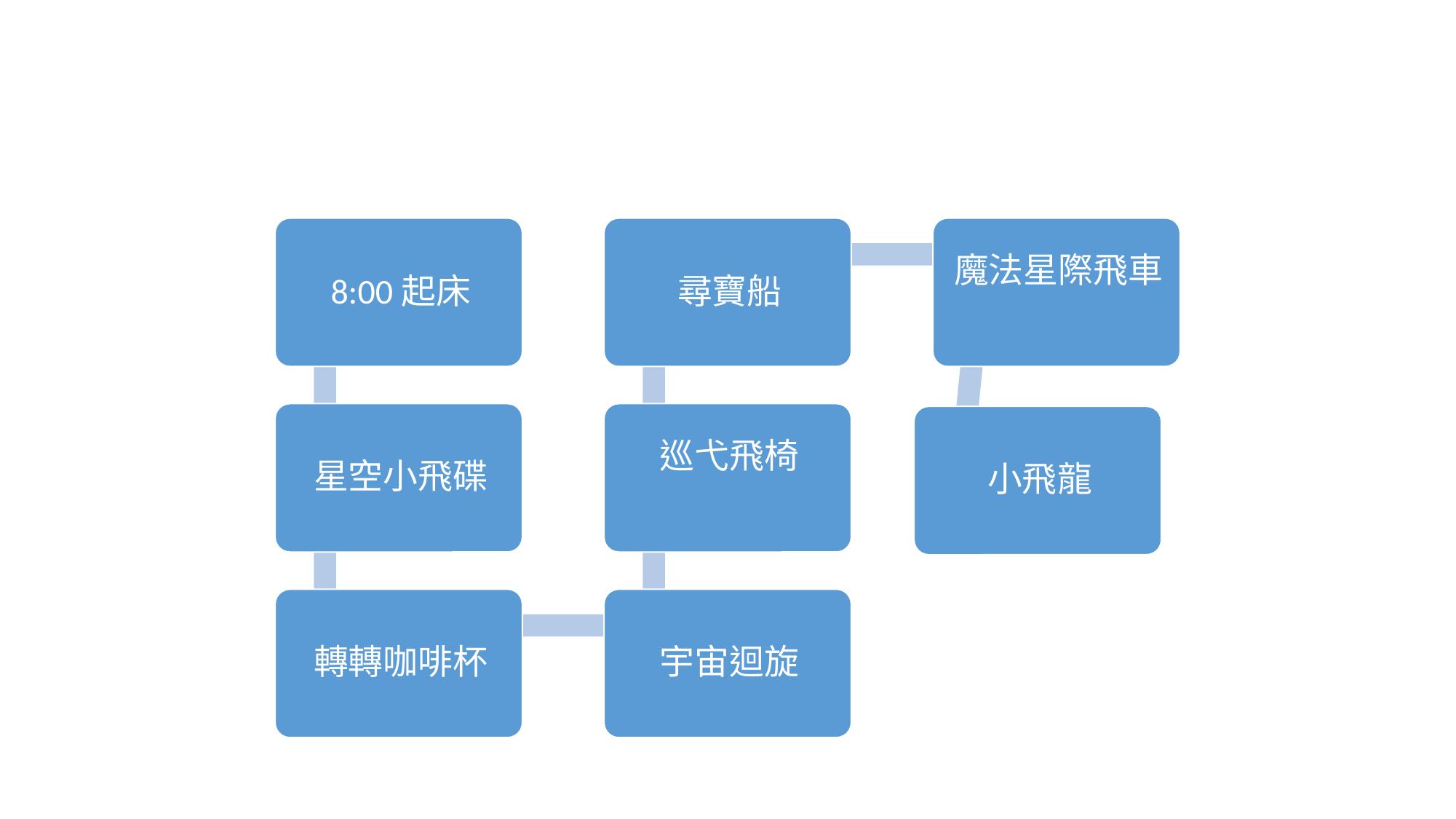

#
8:00起床
星空小飛碟
轉轉咖啡杯
宇宙迴旋
巡弋飛椅
尋寶船
魔法星際飛車
小飛龍